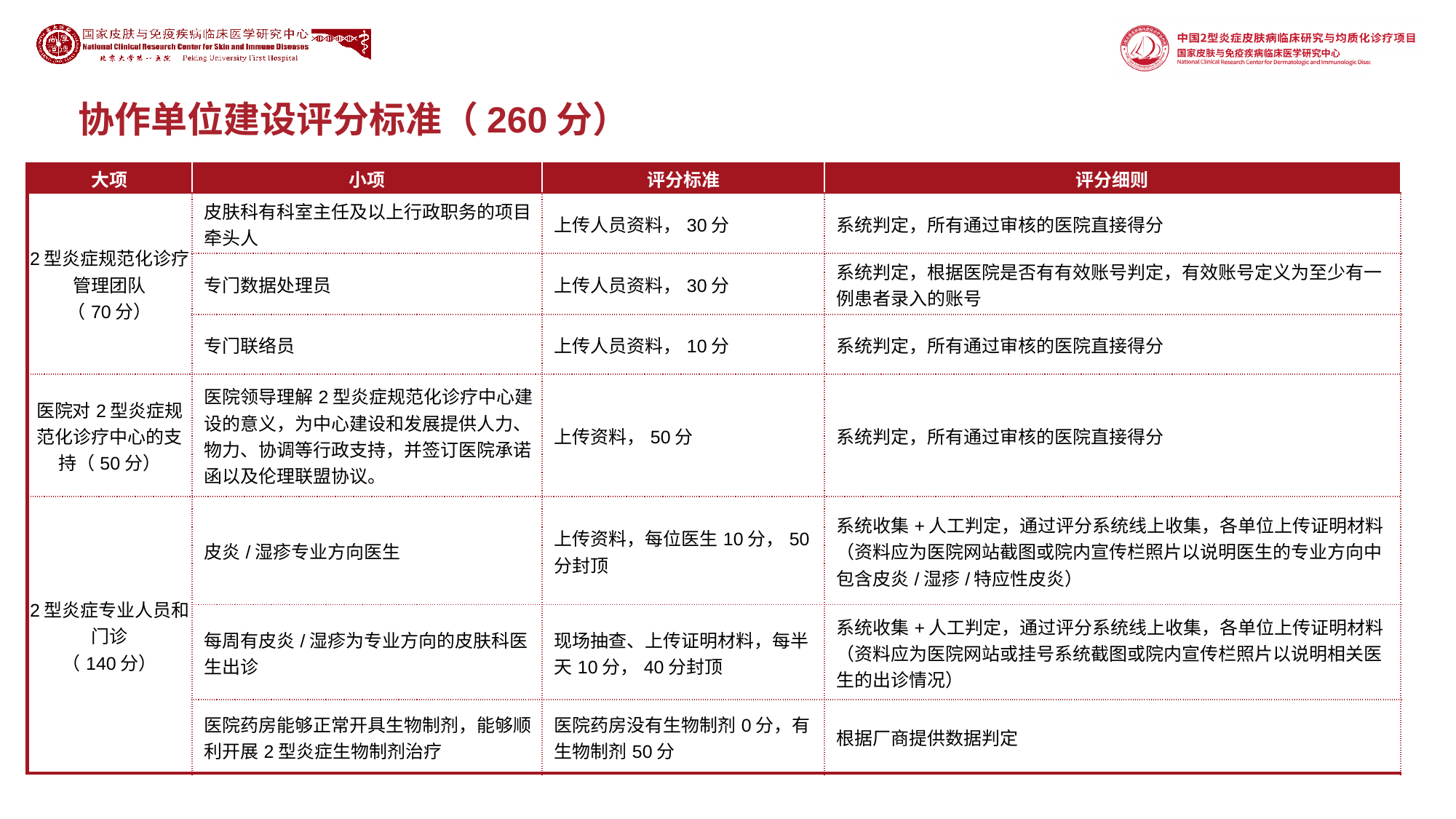

协作单位建设评分标准（260分）
| 大项 | 小项 | 评分标准 | 评分细则 |
| --- | --- | --- | --- |
| 2型炎症规范化诊疗管理团队 （70分） | 皮肤科有科室主任及以上行政职务的项目牵头人 | 上传人员资料，30分 | 系统判定，所有通过审核的医院直接得分 |
|  | 专门数据处理员 | 上传人员资料，30分 | 系统判定，根据医院是否有有效账号判定，有效账号定义为至少有一例患者录入的账号 |
|  | 专门联络员 | 上传人员资料，10分 | 系统判定，所有通过审核的医院直接得分 |
| 医院对2型炎症规范化诊疗中心的支持（50分） | 医院领导理解2型炎症规范化诊疗中心建设的意义，为中心建设和发展提供人力、物力、协调等行政支持，并签订医院承诺函以及伦理联盟协议。 | 上传资料，50分 | 系统判定，所有通过审核的医院直接得分 |
| 2型炎症专业人员和门诊 （140分） | 皮炎/湿疹专业方向医生 | 上传资料，每位医生10分，50分封顶 | 系统收集+人工判定，通过评分系统线上收集，各单位上传证明材料（资料应为医院网站截图或院内宣传栏照片以说明医生的专业方向中包含皮炎/湿疹/特应性皮炎） |
|  | 每周有皮炎/湿疹为专业方向的皮肤科医生出诊 | 现场抽查、上传证明材料，每半天10分，40分封顶 | 系统收集+人工判定，通过评分系统线上收集，各单位上传证明材料（资料应为医院网站或挂号系统截图或院内宣传栏照片以说明相关医生的出诊情况） |
|  | 医院药房能够正常开具生物制剂，能够顺利开展2型炎症生物制剂治疗 | 医院药房没有生物制剂0分，有生物制剂50分 | 根据厂商提供数据判定 |